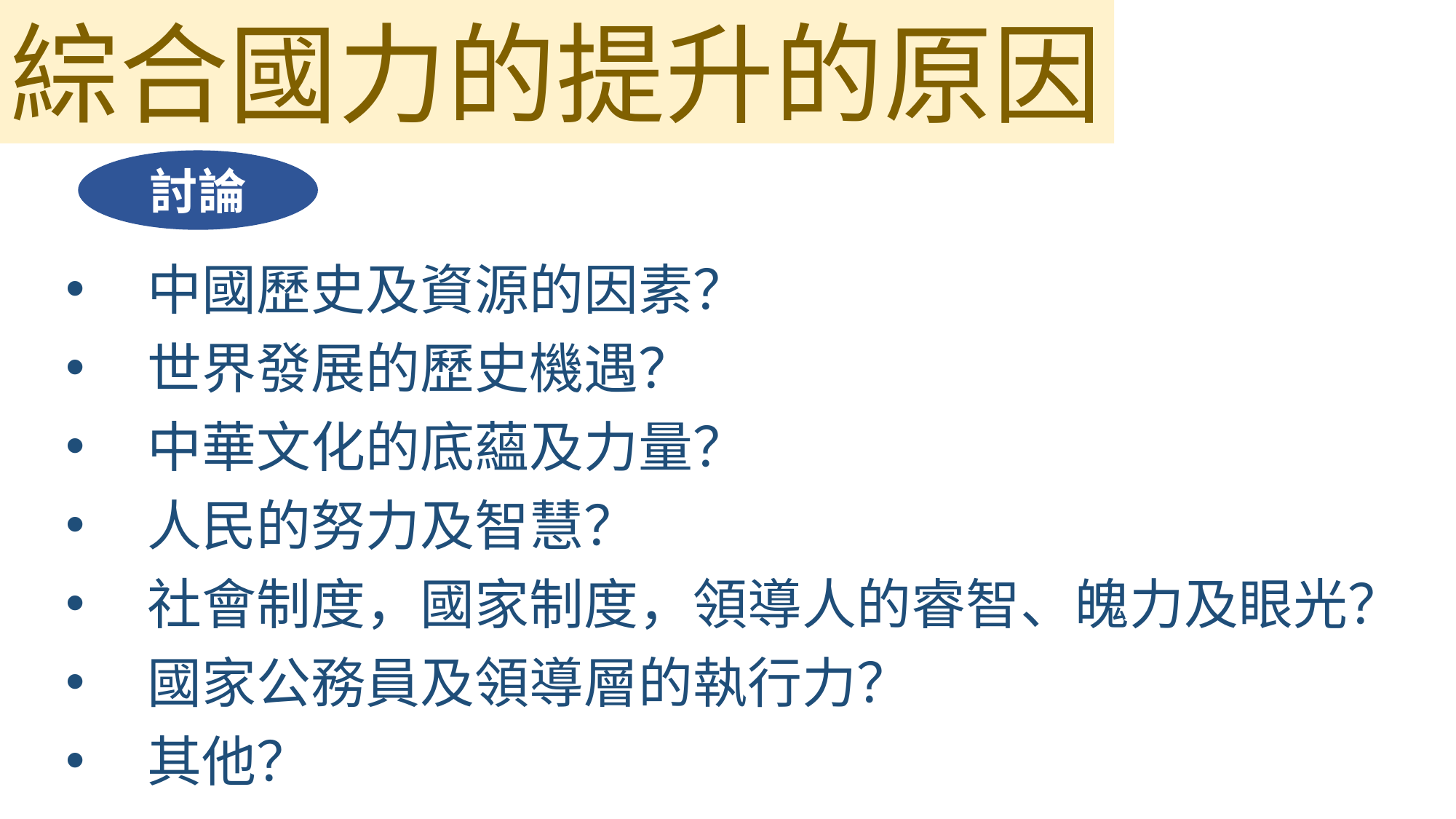

綜合國力的提升的原因
討論
中國歷史及資源的因素？
世界發展的歷史機遇？
中華文化的底蘊及力量？
人民的努力及智慧？
社會制度，國家制度，領導人的睿智、魄力及眼光？
國家公務員及領導層的執行力？
其他？